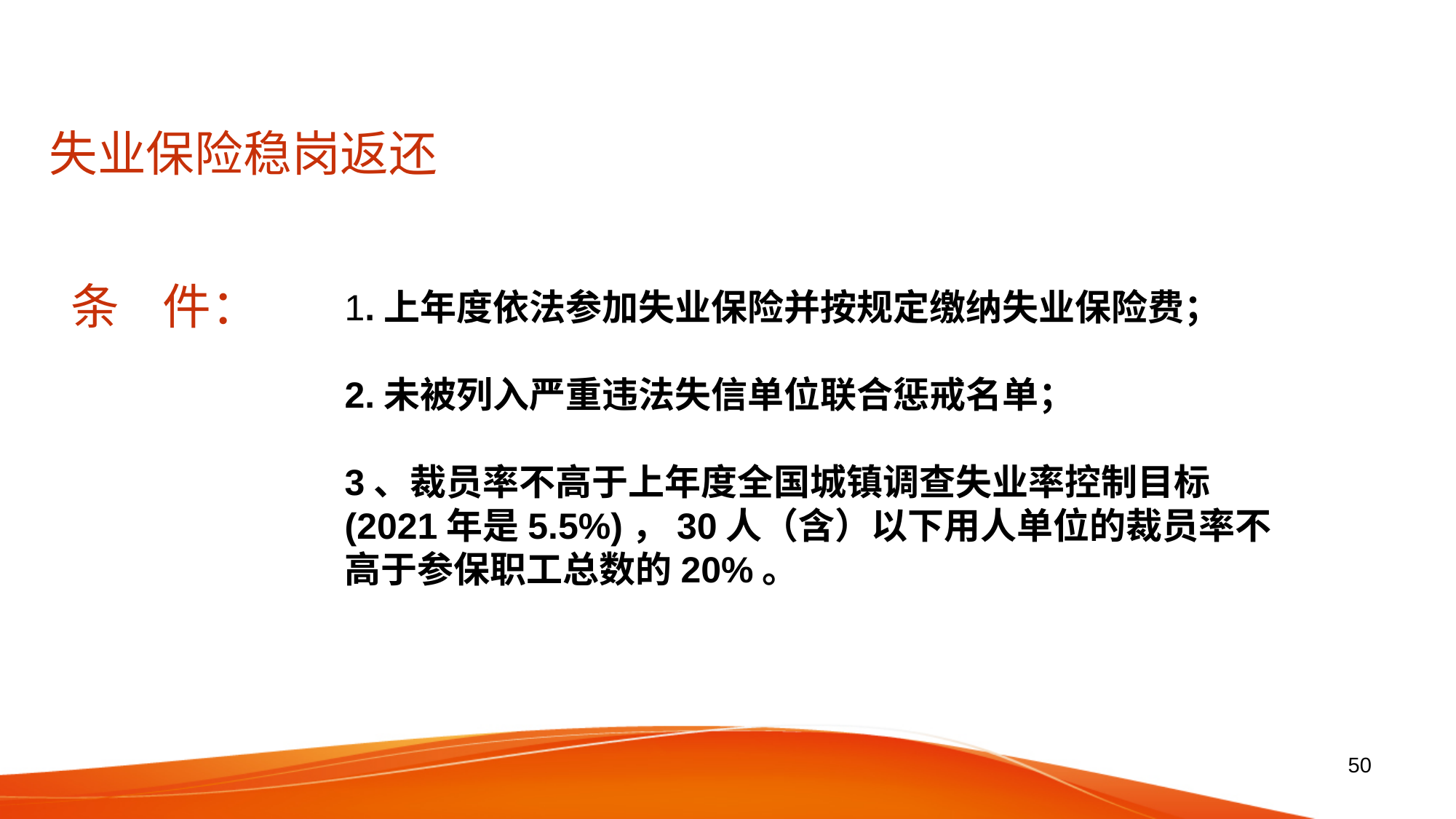

# 失业保险稳岗返还
条    件：
1.上年度依法参加失业保险并按规定缴纳失业保险费；

2.未被列入严重违法失信单位联合惩戒名单；

3、裁员率不高于上年度全国城镇调查失业率控制目标(2021年是5.5%)，30人（含）以下用人单位的裁员率不高于参保职工总数的20%。

50